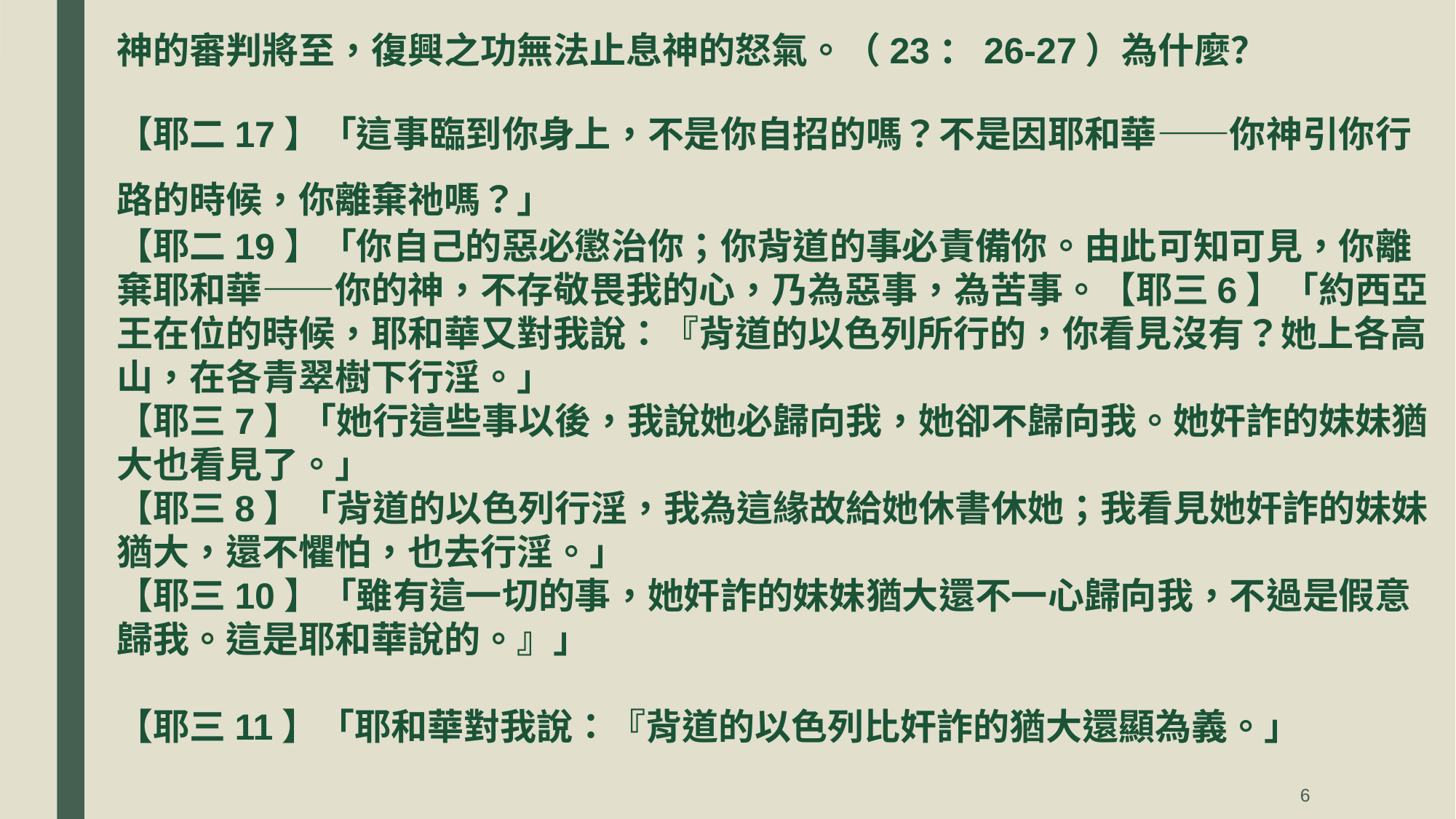

神的審判將至，復興之功無法止息神的怒氣。（23：26-27）為什麼？
【耶二17】「這事臨到你身上，不是你自招的嗎？不是因耶和華——你神引你行路的時候，你離棄祂嗎？」
【耶二19】「你自己的惡必懲治你；你背道的事必責備你。由此可知可見，你離棄耶和華——你的神，不存敬畏我的心，乃為惡事，為苦事。【耶三6】「約西亞王在位的時候，耶和華又對我說：『背道的以色列所行的，你看見沒有？她上各高山，在各青翠樹下行淫。」
【耶三7】「她行這些事以後，我說她必歸向我，她卻不歸向我。她奸詐的妹妹猶大也看見了。」
【耶三8】「背道的以色列行淫，我為這緣故給她休書休她；我看見她奸詐的妹妹猶大，還不懼怕，也去行淫。」
【耶三10】「雖有這一切的事，她奸詐的妹妹猶大還不一心歸向我，不過是假意歸我。這是耶和華說的。』」

【耶三11】「耶和華對我說：『背道的以色列比奸詐的猶大還顯為義。」

6